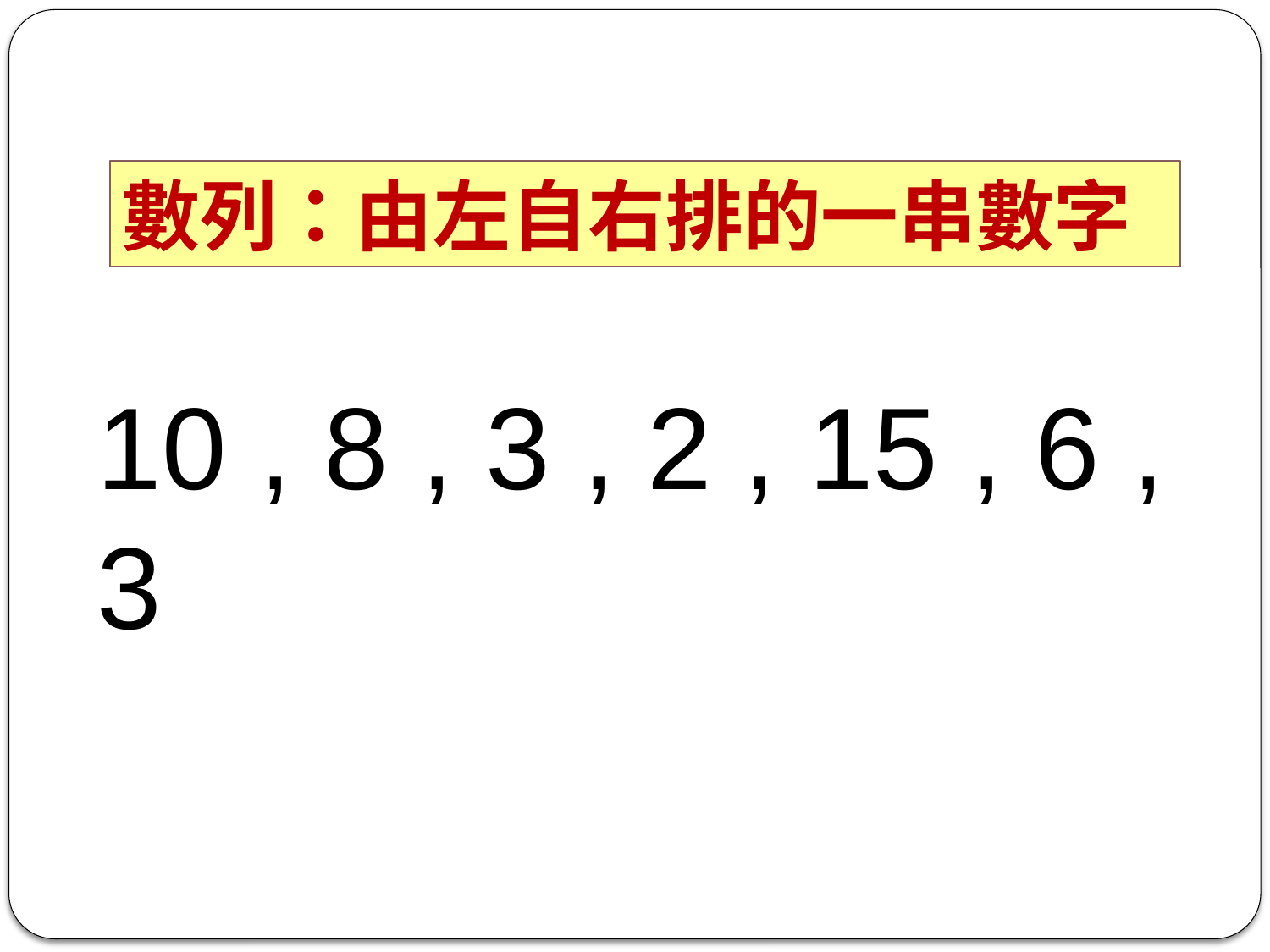

數列：由左自右排的一串數字
10 , 8 , 3 , 2 , 15 , 6 , 3